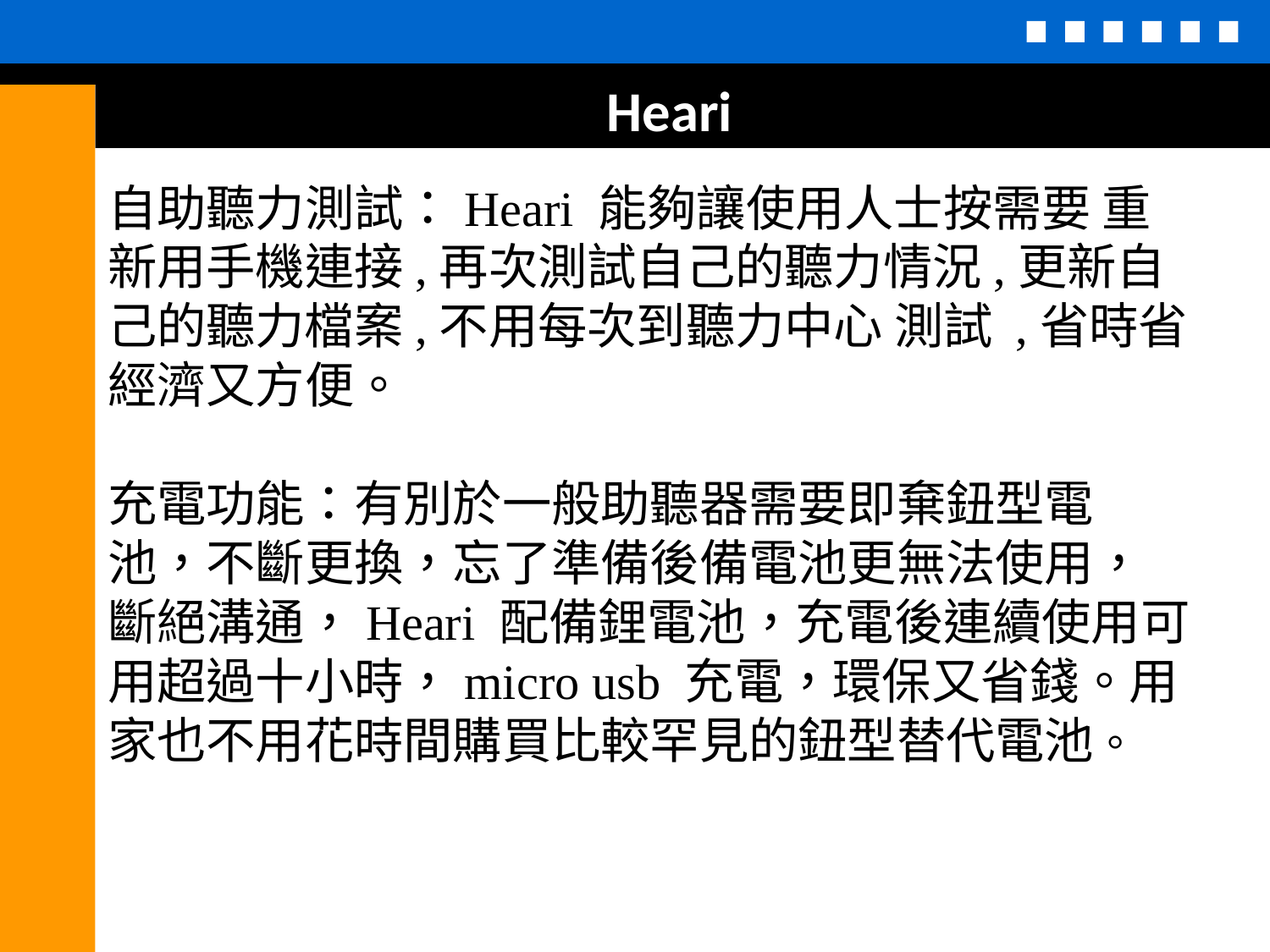

Heari
自助聽力測試：Heari 能夠讓使用人士按需要 重新用手機連接,再次測試自己的聽力情況,更新自己的聽力檔案,不用每次到聽力中心 測試 ,省時省 經濟又方便。

充電功能：有別於一般助聽器需要即棄鈕型電池，不斷更換，忘了準備後備電池更無法使用，斷絕溝通，Heari 配備鋰電池，充電後連續使用可用超過十小時，micro usb 充電，環保又省錢。用家也不用花時間購買比較罕見的鈕型替代電池。